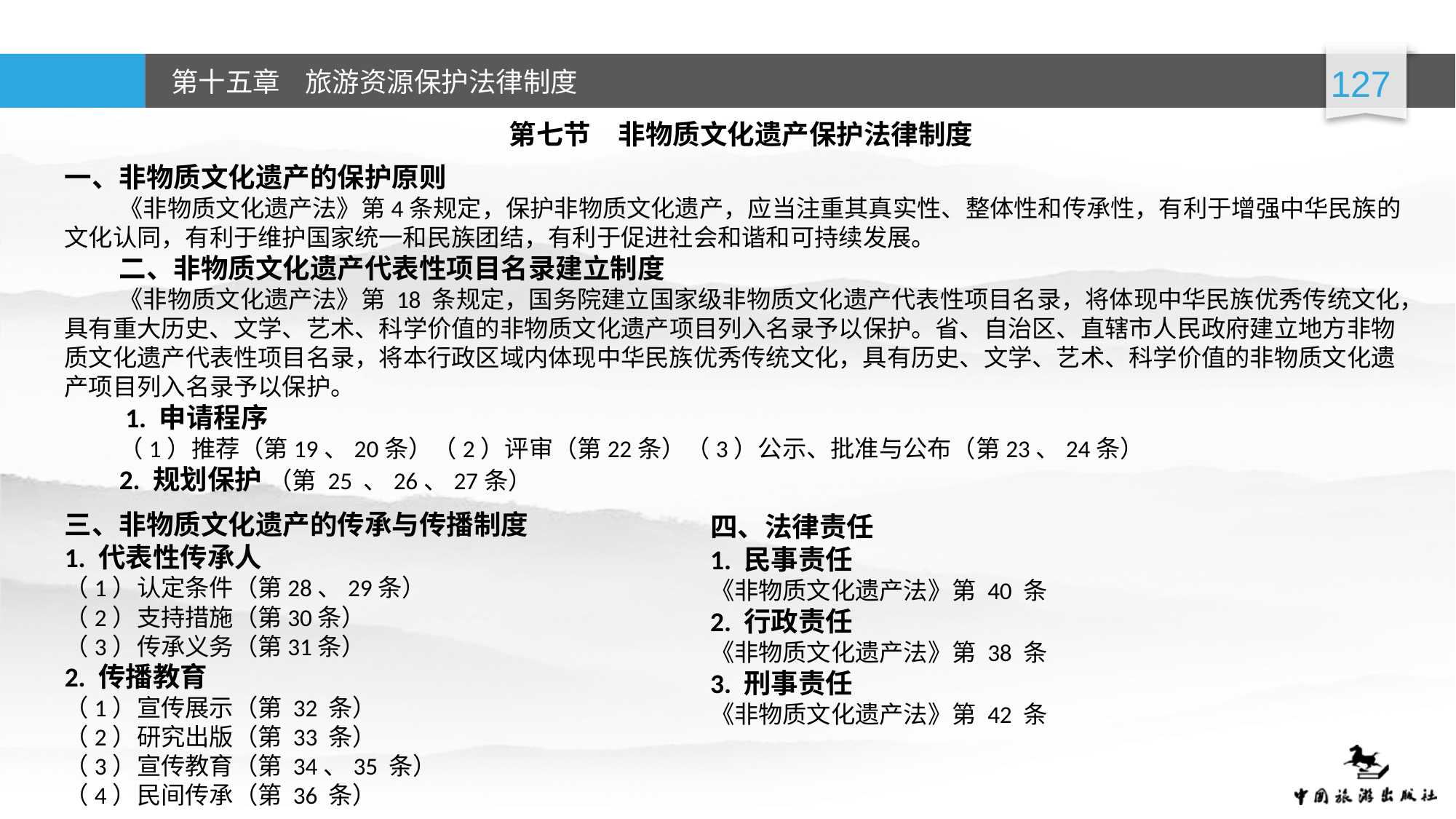

第七节　非物质文化遗产保护法律制度
一、非物质文化遗产的保护原则
《非物质文化遗产法》第4条规定，保护非物质文化遗产，应当注重其真实性、整体性和传承性，有利于增强中华民族的文化认同，有利于维护国家统一和民族团结，有利于促进社会和谐和可持续发展。
二、非物质文化遗产代表性项目名录建立制度
《非物质文化遗产法》第 18 条规定，国务院建立国家级非物质文化遗产代表性项目名录，将体现中华民族优秀传统文化，具有重大历史、文学、艺术、科学价值的非物质文化遗产项目列入名录予以保护。省、自治区、直辖市人民政府建立地方非物质文化遗产代表性项目名录，将本行政区域内体现中华民族优秀传统文化，具有历史、文学、艺术、科学价值的非物质文化遗产项目列入名录予以保护。
 1. 申请程序
（1）推荐（第19、20条）（2）评审（第22条）（3）公示、批准与公布（第23、24条）
2. 规划保护 （第 25 、26、27条）
三、非物质文化遗产的传承与传播制度
1. 代表性传承人
（1）认定条件（第28、29条）
（2）支持措施（第30条）
（3）传承义务（第31条）
2. 传播教育
（1）宣传展示（第 32 条）
（2）研究出版（第 33 条）
（3）宣传教育（第 34、35 条）
（4）民间传承（第 36 条）
四、法律责任
1. 民事责任
《非物质文化遗产法》第 40 条
2. 行政责任
《非物质文化遗产法》第 38 条
3. 刑事责任
《非物质文化遗产法》第 42 条